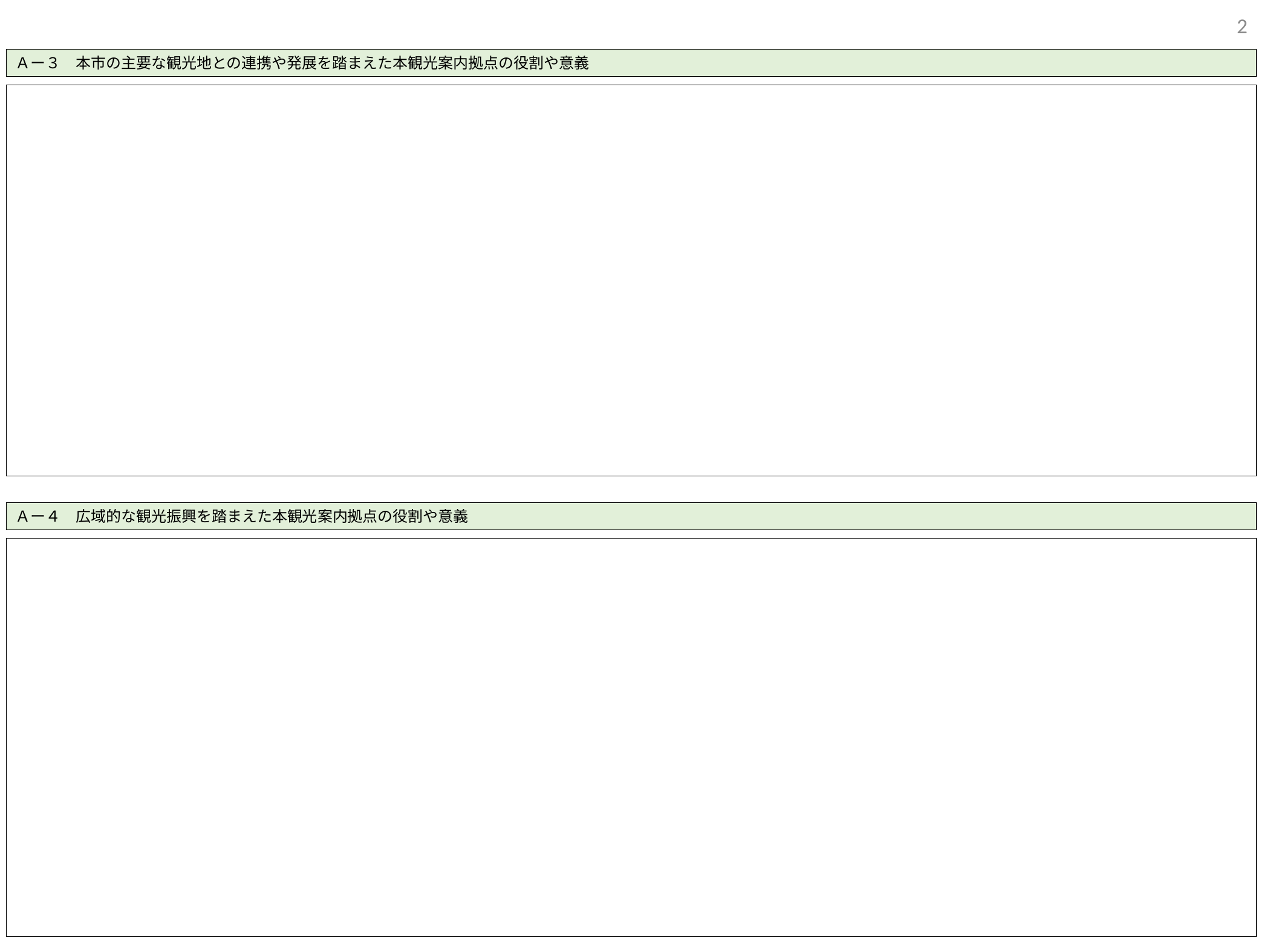

2
Ａー３　本市の主要な観光地との連携や発展を踏まえた本観光案内拠点の役割や意義

Ａー４　広域的な観光振興を踏まえた本観光案内拠点の役割や意義